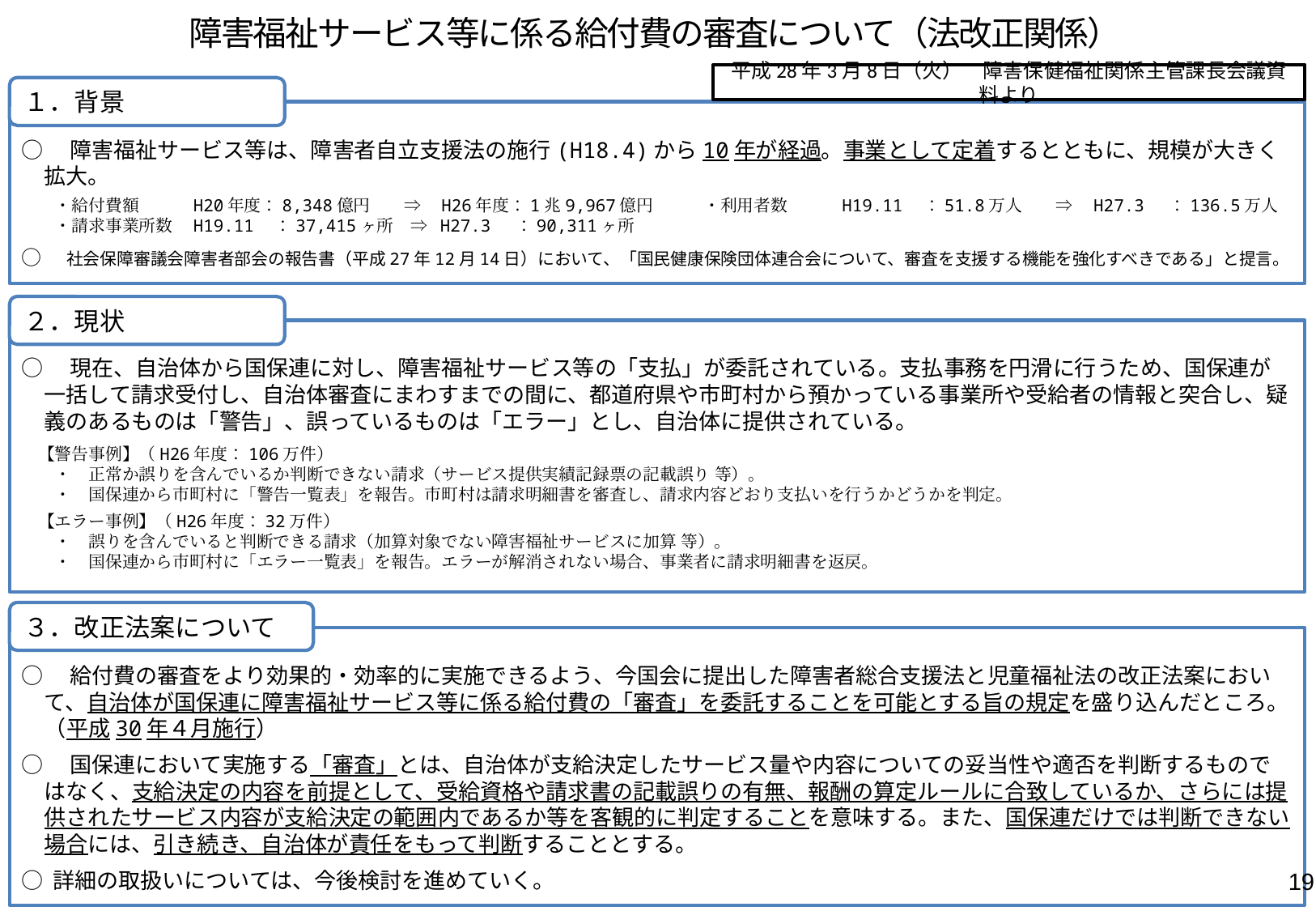

障害福祉サービス等に係る給付費の審査について（法改正関係）
平成28年3月8日（火）　障害保健福祉関係主管課長会議資料より
１．背景

○　障害福祉サービス等は、障害者自立支援法の施行(H18.4)から10年が経過。事業として定着するとともに、規模が大きく拡大。

　　・給付費額　　　H20年度：8,348億円　　⇒　H26年度：1兆9,967億円　　　・利用者数　　　H19.11　：51.8万人　　⇒　H27.3　 ：136.5万人
　　・請求事業所数　H19.11　：37,415ヶ所　⇒  H27.3　 ：90,311ヶ所

○　社会保障審議会障害者部会の報告書（平成27年12月14日）において、「国民健康保険団体連合会について、審査を支援する機能を強化すべきである」と提言。
２．現状

○　現在、自治体から国保連に対し、障害福祉サービス等の「支払」が委託されている。支払事務を円滑に行うため、国保連が一括して請求受付し、自治体審査にまわすまでの間に、都道府県や市町村から預かっている事業所や受給者の情報と突合し、疑義のあるものは「警告」、誤っているものは「エラー」とし、自治体に提供されている。

　【警告事例】（H26年度：106万件）
　　・　正常か誤りを含んでいるか判断できない請求（サービス提供実績記録票の記載誤り 等）。
　　・　国保連から市町村に「警告一覧表」を報告。市町村は請求明細書を審査し、請求内容どおり支払いを行うかどうかを判定。

　【エラー事例】（H26年度：32万件）
　　・　誤りを含んでいると判断できる請求（加算対象でない障害福祉サービスに加算 等）。
　　・　国保連から市町村に「エラー一覧表」を報告。エラーが解消されない場合、事業者に請求明細書を返戻。
３．改正法案について

○　給付費の審査をより効果的・効率的に実施できるよう、今国会に提出した障害者総合支援法と児童福祉法の改正法案において、自治体が国保連に障害福祉サービス等に係る給付費の「審査」を委託することを可能とする旨の規定を盛り込んだところ。（平成30年４月施行）

○　国保連において実施する「審査」とは、自治体が支給決定したサービス量や内容についての妥当性や適否を判断するものではなく、支給決定の内容を前提として、受給資格や請求書の記載誤りの有無、報酬の算定ルールに合致しているか、さらには提供されたサービス内容が支給決定の範囲内であるか等を客観的に判定することを意味する。また、国保連だけでは判断できない場合には、引き続き、自治体が責任をもって判断することとする。

○ 詳細の取扱いについては、今後検討を進めていく。
19